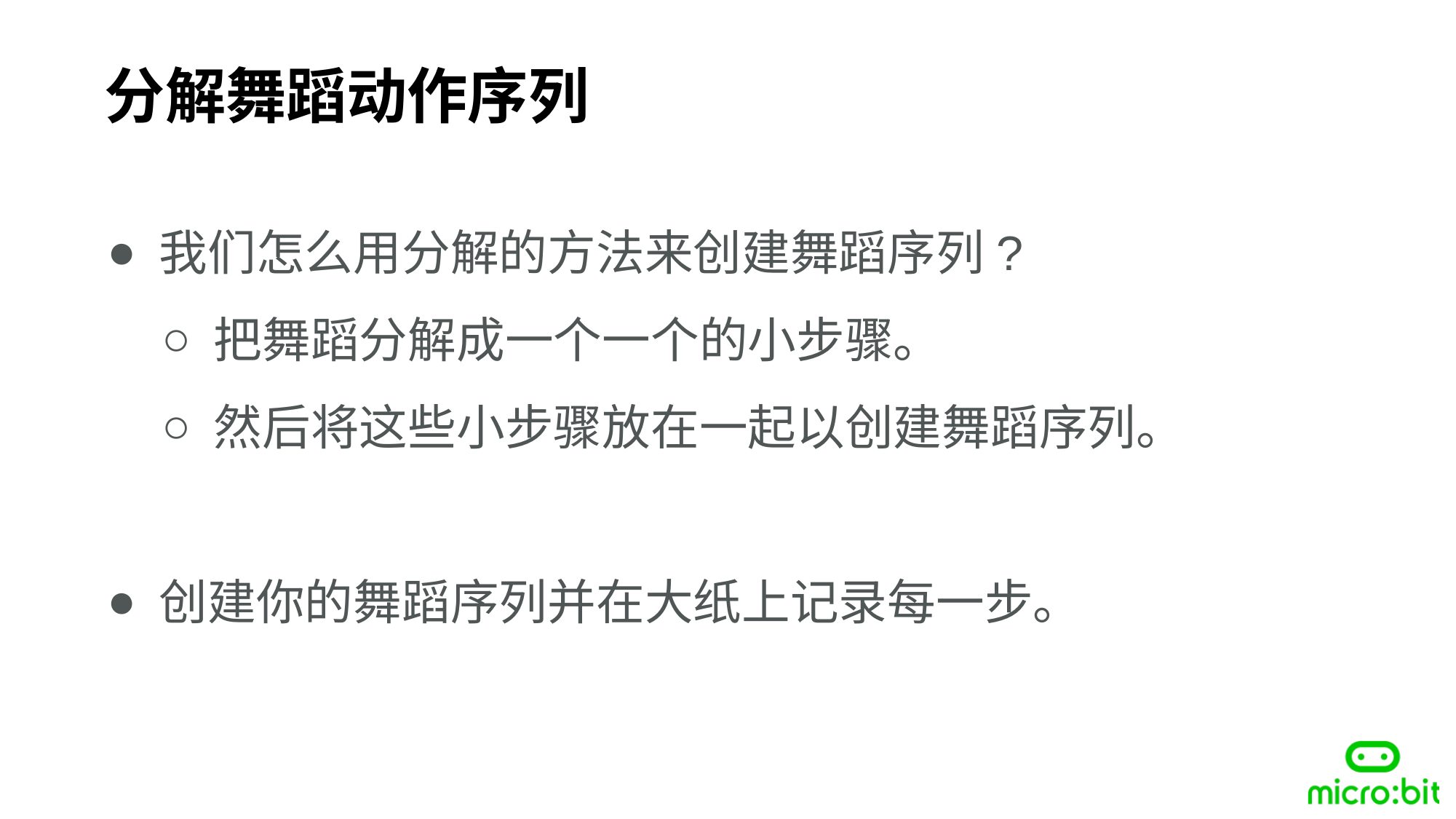

分解舞蹈动作序列

我们怎么用分解的方法来创建舞蹈序列?
把舞蹈分解成一个一个的小步骤。
然后将这些小步骤放在一起以创建舞蹈序列。

创建你的舞蹈序列并在大纸上记录每一步。